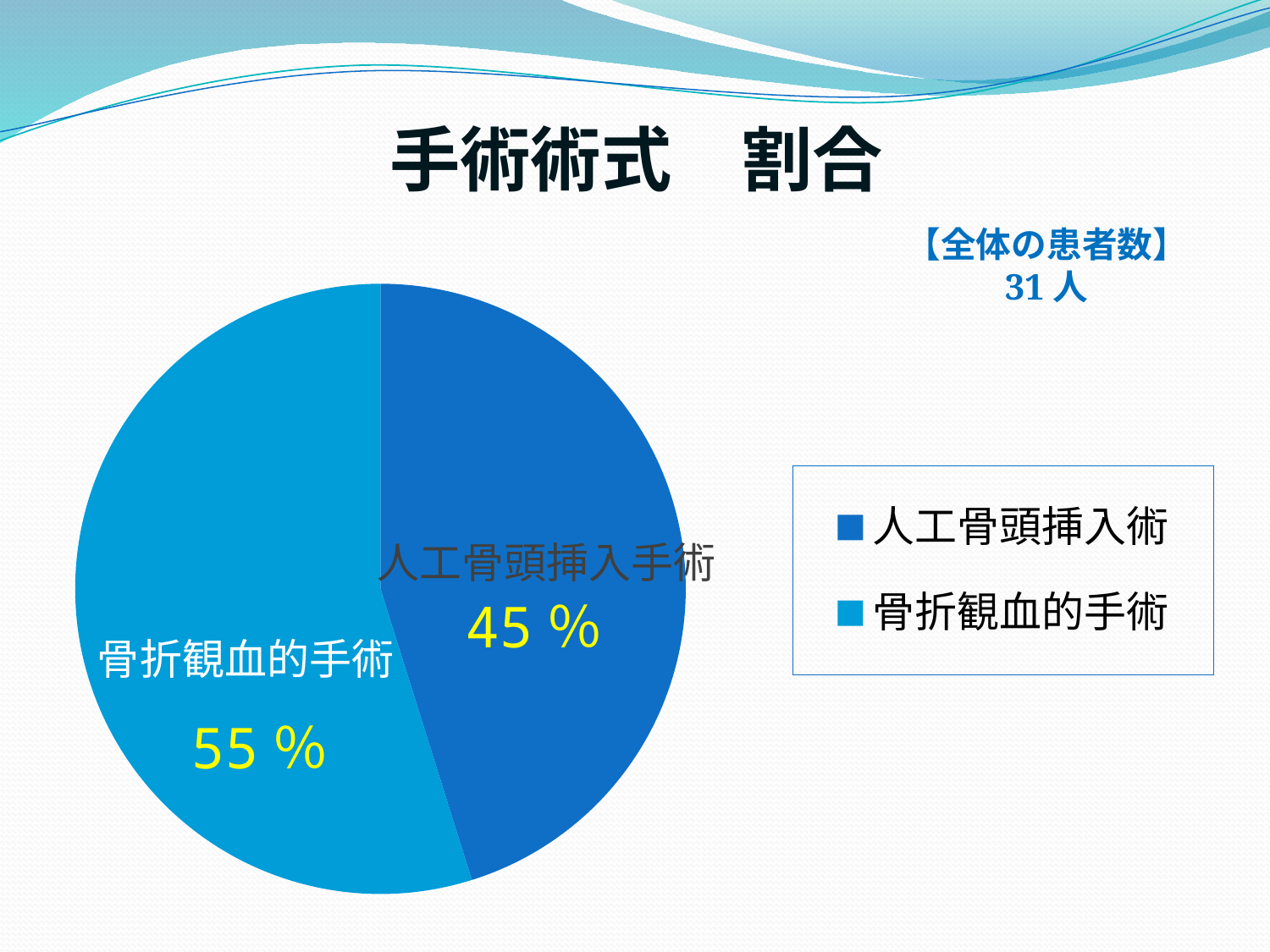

# 手術術式　割合
【全体の患者数】
31人

### Chart

| Category |  |
|---|---|
| 人工骨頭挿入術 | 14.0 |
| 骨折観血的手術 | 17.0 |
人工骨頭挿入手術
45％
骨折観血的手術
55％